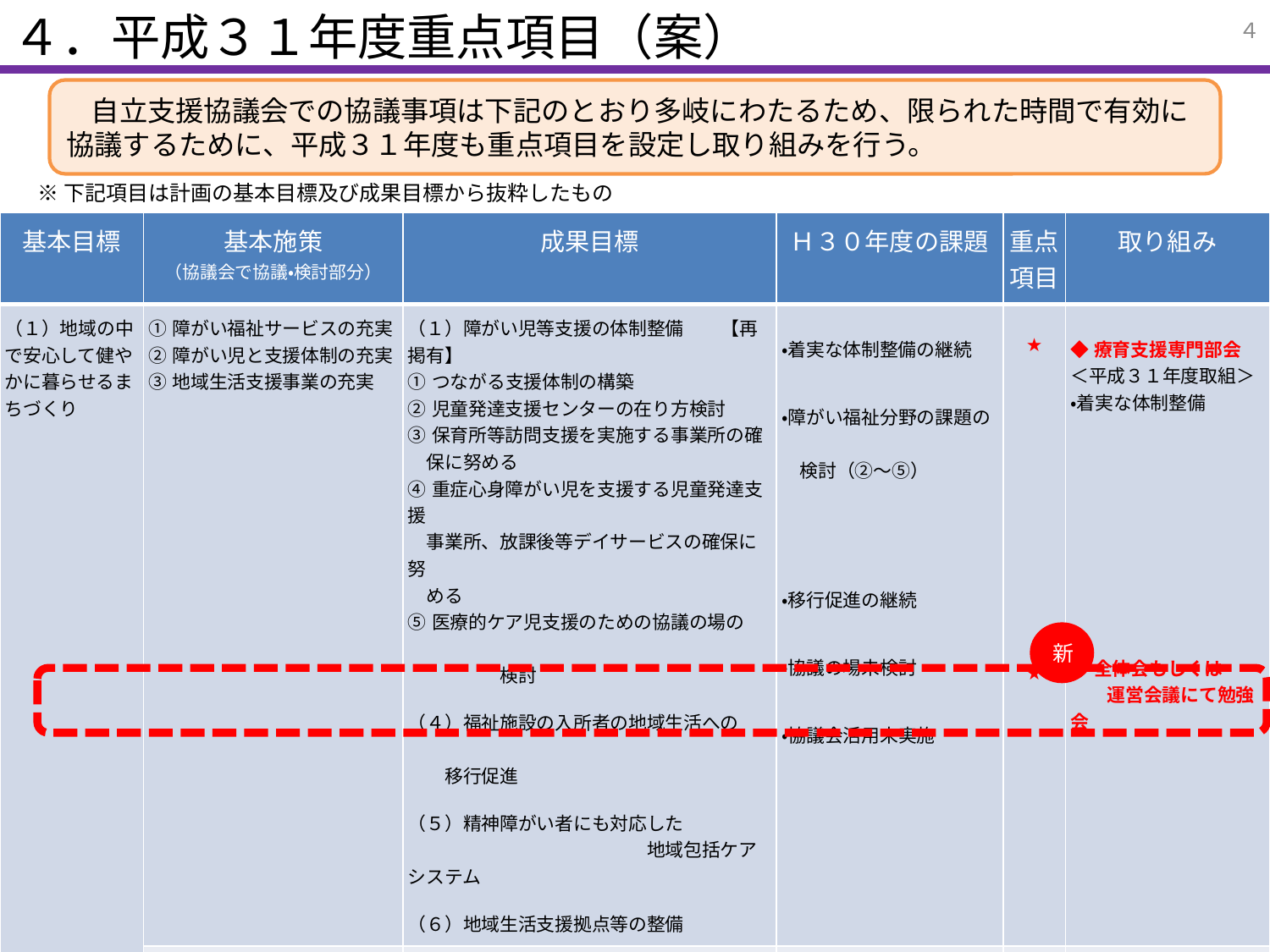

４．平成３１年度重点項目（案）
４
　自立支援協議会での協議事項は下記のとおり多岐にわたるため、限られた時間で有効に協議するために、平成３１年度も重点項目を設定し取り組みを行う。
※下記項目は計画の基本目標及び成果目標から抜粋したもの
| 基本目標 | 基本施策 （協議会で協議・検討部分） | 成果目標 | Ｈ３０年度の課題 | 重点項目 | 取り組み |
| --- | --- | --- | --- | --- | --- |
| （１）地域の中で安心して健やかに暮らせるまちづくり | ①障がい福祉サービスの充実 ②障がい児と支援体制の充実 ③地域生活支援事業の充実 | （１）障がい児等支援の体制整備　　【再掲有】 ①つながる支援体制の構築 ②児童発達支援センターの在り方検討 ③保育所等訪問支援を実施する事業所の確 　保に努める ④重症心身障がい児を支援する児童発達支援 　事業所、放課後等デイサービスの確保に努 　める ⑤医療的ケア児支援のための協議の場の 　　　　　　　　　　　　　　　　　　　　　　　　検討 （４）福祉施設の入所者の地域生活への 　　　　　　　　　　　　　　　　　　　　　移行促進 （５）精神障がい者にも対応した 　　　　　　　　　　　　　地域包括ケアシステム （６）地域生活支援拠点等の整備 | ・着実な体制整備の継続 ・障がい福祉分野の課題の　 　検討（②～⑤） ・移行促進の継続 ・協議の場未検討 ・協議会活用未実施 | ★ ★ | ◆療育支援専門部会 ＜平成３１年度取組＞ ・着実な体制整備 ◆全体会もしくは 　　運営会議にて勉強会 |
|  | ④相談支援体制の機能強化 | （２）相談支援体制の機能強化 | ・資質向上の継続 ・支援体制づくりの継続 |  | ◆基幹相談支援センター 　事業 ◆相談支援専門部会 ＜平成３１年度取組＞ ・相談支援専門員も運営 　の視点を持てるような研 　修会を開催 ・部会主導でガイドブック 　を作成 |
新